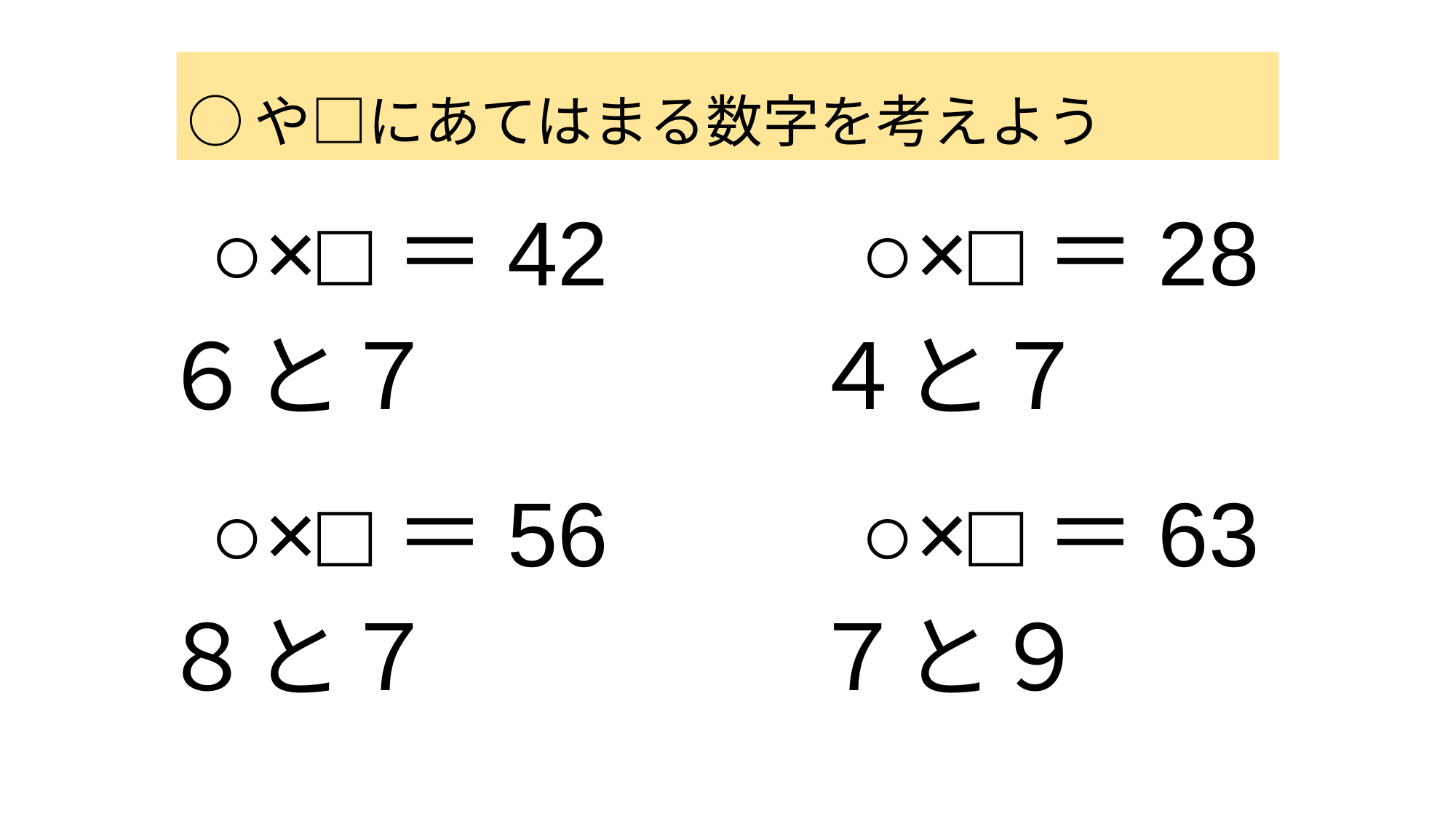

○や□にあてはまる数字を考えよう
○×□＝42
○×□＝28
６と７
４と７
○×□＝56
○×□＝63
８と７
７と９